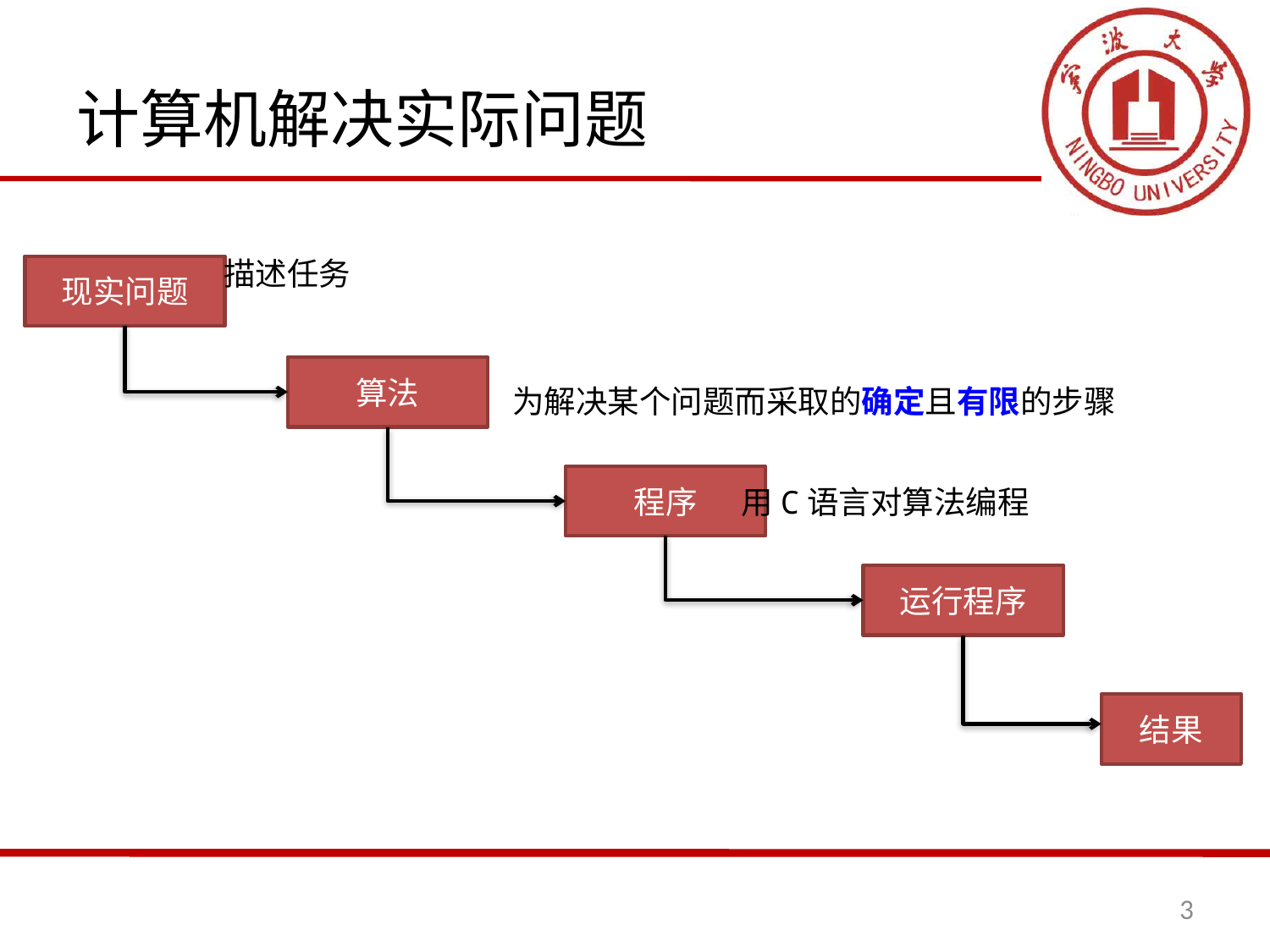

# 计算机解决实际问题
描述任务
现实问题
算法
为解决某个问题而采取的确定且有限的步骤
程序
用C语言对算法编程
运行程序
结果
3